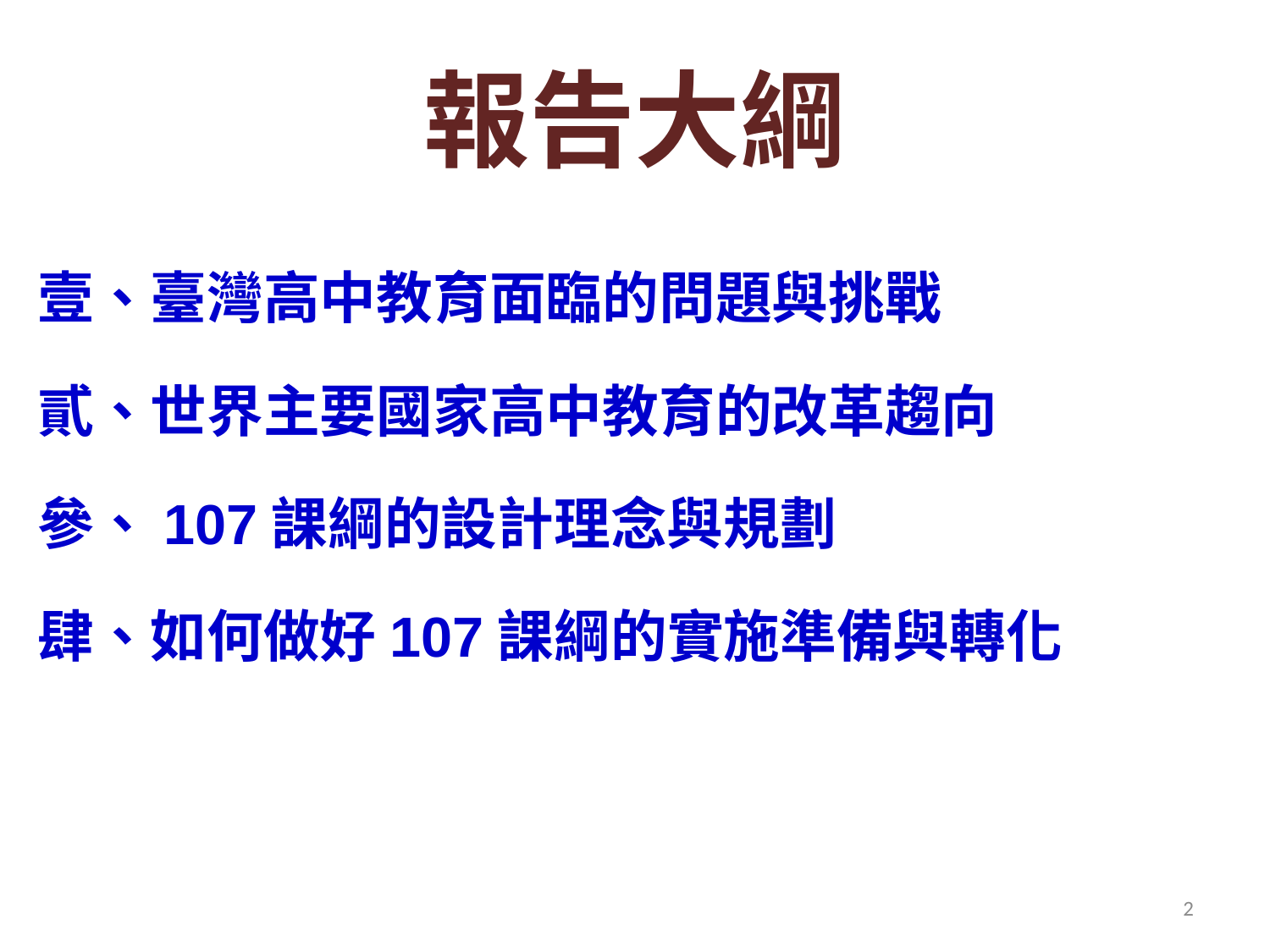

# 報告大綱
壹、臺灣高中教育面臨的問題與挑戰
貳、世界主要國家高中教育的改革趨向
參、107課綱的設計理念與規劃
肆、如何做好107課綱的實施準備與轉化

2